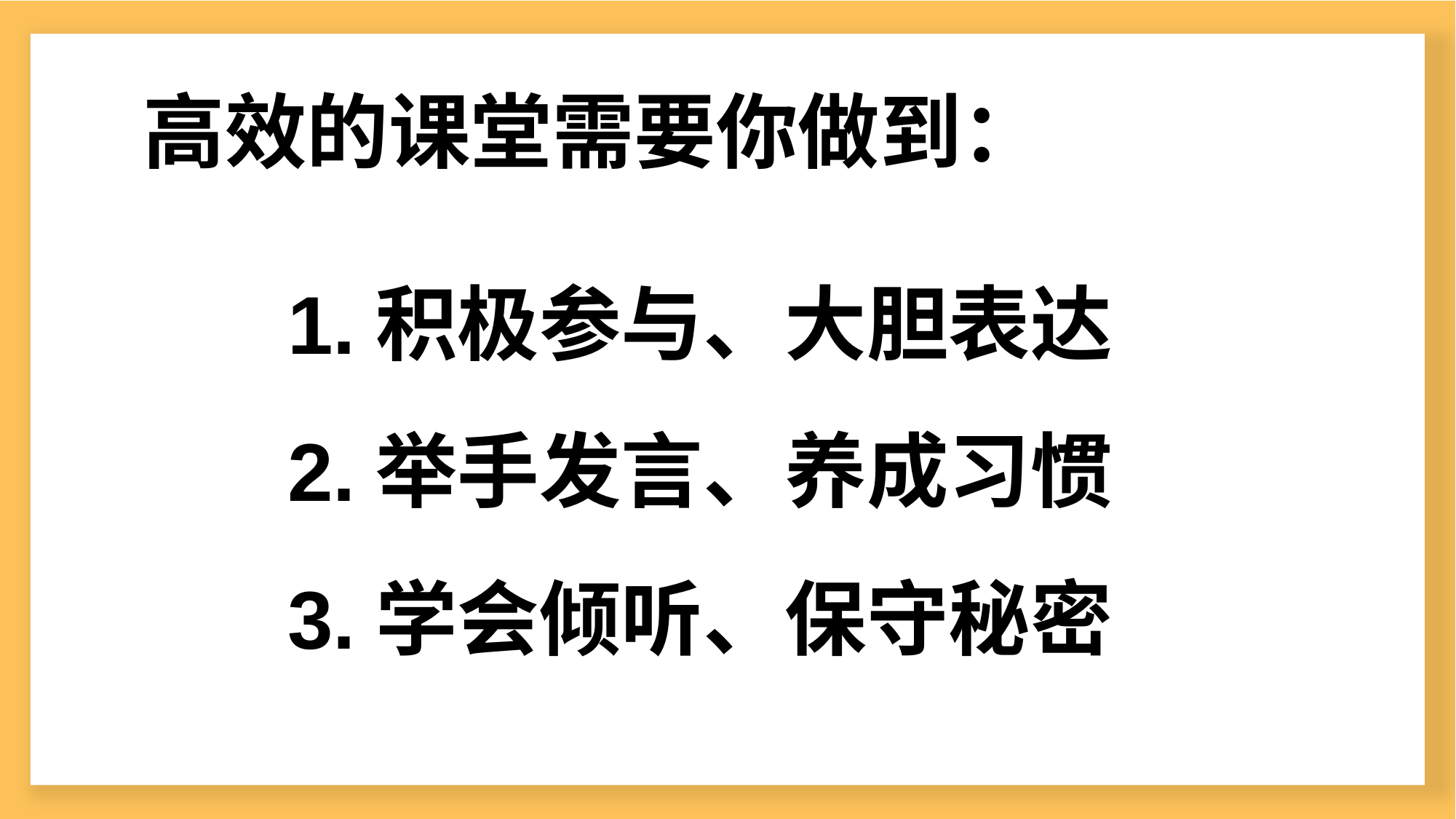

高效的课堂需要你做到：
1.积极参与、大胆表达
2.举手发言、养成习惯
3.学会倾听、保守秘密